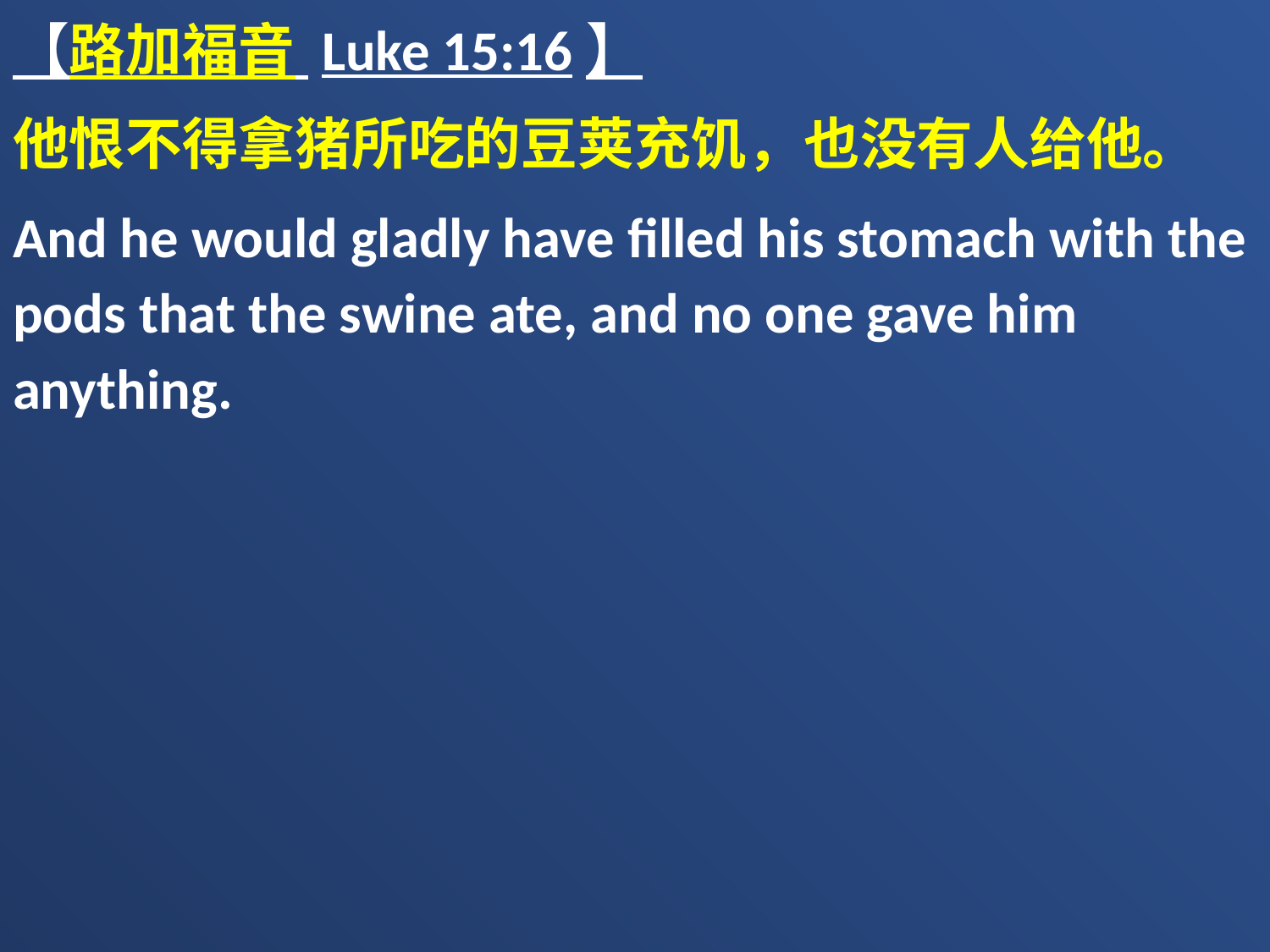

【路加福音 Luke 15:16】
他恨不得拿猪所吃的豆荚充饥，也没有人给他。
And he would gladly have filled his stomach with the pods that the swine ate, and no one gave him anything.